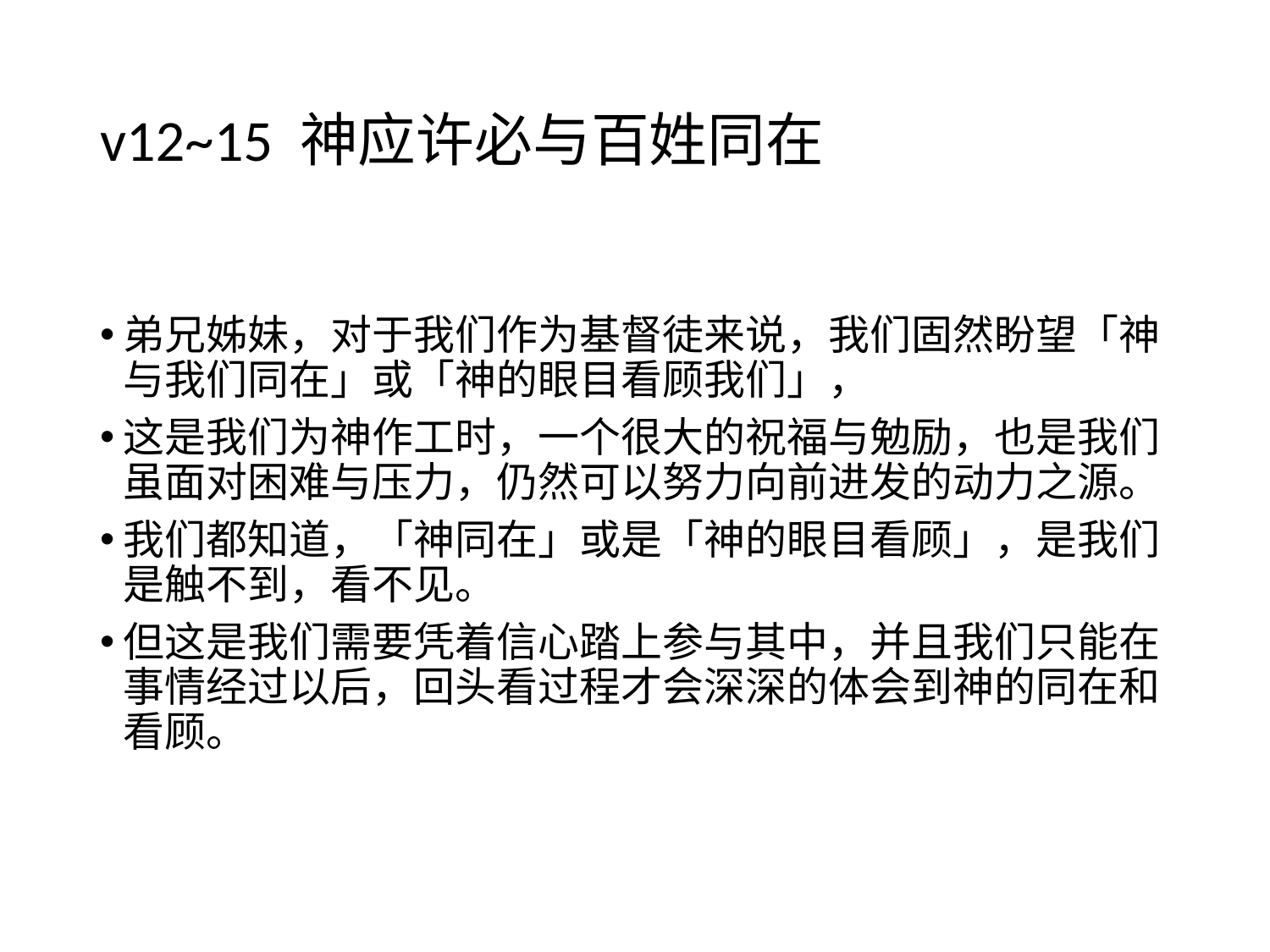

# v12~15 神应许必与百姓同在
弟兄姊妹，对于我们作为基督徒来说，我们固然盼望「神与我们同在」或「神的眼目看顾我们」，
这是我们为神作工时，一个很大的祝福与勉励，也是我们虽面对困难与压力，仍然可以努力向前进发的动力之源。
我们都知道，「神同在」或是「神的眼目看顾」，是我们是触不到，看不见。
但这是我们需要凭着信心踏上参与其中，并且我们只能在事情经过以后，回头看过程才会深深的体会到神的同在和看顾。